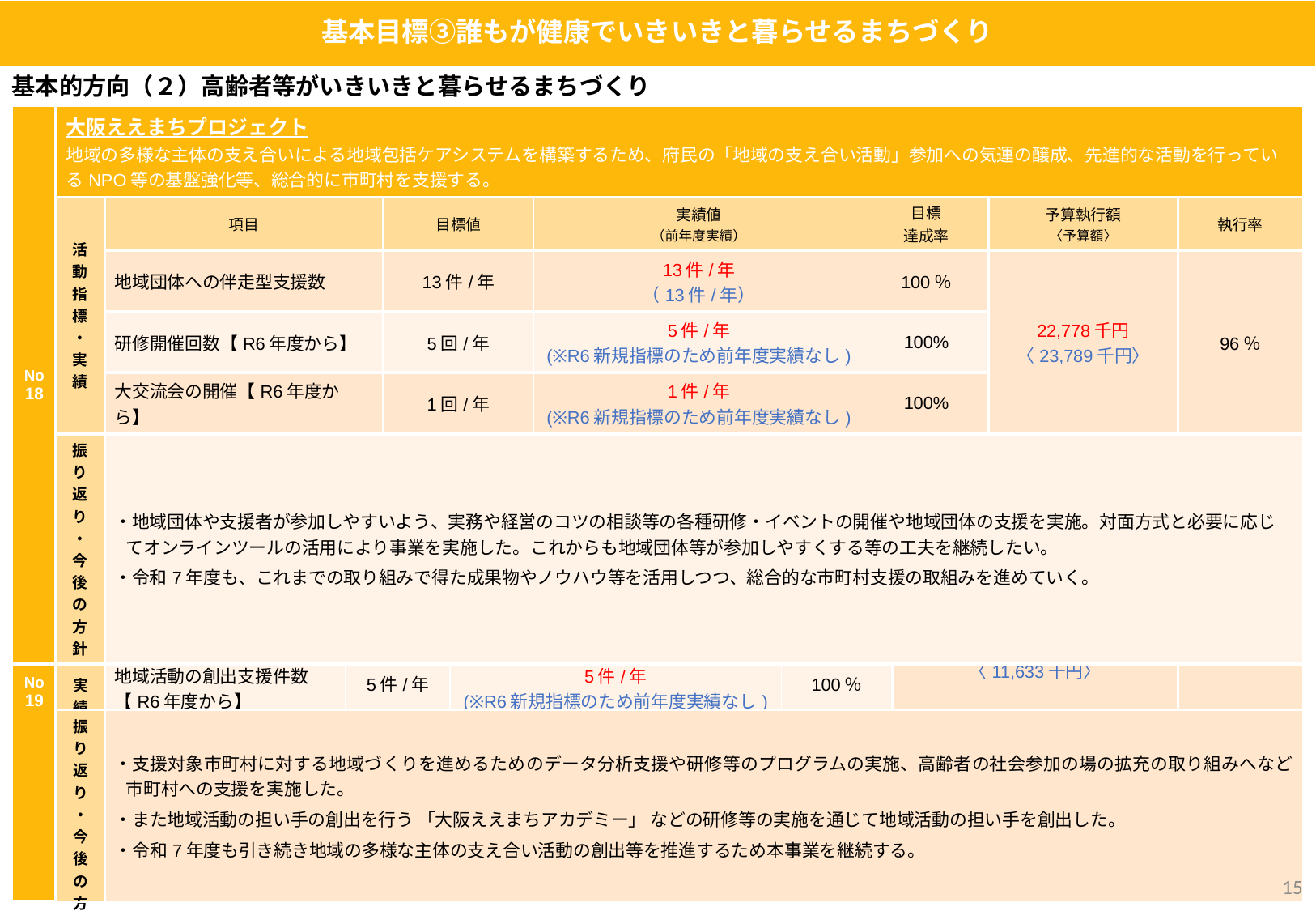

基本目標③誰もが健康でいきいきと暮らせるまちづくり
基本的方向（２）高齢者等がいきいきと暮らせるまちづくり
| No18 | 大阪ええまちプロジェクト 地域の多様な主体の支え合いによる地域包括ケアシステムを構築するため、府民の「地域の支え合い活動」参加への気運の醸成、先進的な活動を行っているNPO等の基盤強化等、総合的に市町村を支援する。 |  |  |  |  |  |  |
| --- | --- | --- | --- | --- | --- | --- | --- |
|  | 活動指標・ 実績 | 項目 | 目標値 | 実績値 （前年度実績） | 目標 達成率 | 予算執行額 〈予算額〉 | 執行率 |
|  |  | 地域団体への伴走型支援数 | 13件/年 | 13件/年 （13件/年） | 100％ | 22,778千円 〈23,789千円〉 | 96％ |
|  |  | 研修開催回数【R6年度から】 | 5回/年 | 5件/年 (※R6新規指標のため前年度実績なし) | 100% |  |  |
|  |  | 大交流会の開催【R6年度から】 | 1回/年 | 1件/年 (※R6新規指標のため前年度実績なし) | 100% |  |  |
|  | 振り返り・ 今後の方針 | ・地域団体や支援者が参加しやすいよう、実務や経営のコツの相談等の各種研修・イベントの開催や地域団体の支援を実施。対面方式と必要に応じてオンラインツールの活用により事業を実施した。これからも地域団体等が参加しやすくする等の工夫を継続したい。 ・令和7年度も、これまでの取り組みで得た成果物やノウハウ等を活用しつつ、総合的な市町村支援の取組みを進めていく。 |  |  |  |  |  |
| No 19 | 生活支援体制整備推進支援事業 No18の事業を拡充し、自治体のSDGｓの推進に資する取組として、新たな地域活動の担い手の創出や、市町村が住民主体型サービスの創出等を円滑に実施できるよう支援を実施する。 |  |  |  |  |  |  |
| --- | --- | --- | --- | --- | --- | --- | --- |
|  | 活動指標・実績 | 項目 | 目標値 | 実績値 （前年度実績） | 目標 達成率 | 予算執行額 〈予算額〉 | 執行率 |
|  |  | 支援した市町村数 | 4件/年 | 7件/年 （3件/年） | 175％ | 11,630千円 〈11,633千円〉 | 100％ |
|  |  | 地域活動の創出支援件数【R6年度から】 | 5件/年 | 5件/年 (※R6新規指標のため前年度実績なし) | 100％ |  |  |
|  | 振り返り・ 今後の方針 | ・支援対象市町村に対する地域づくりを進めるためのデータ分析支援や研修等のプログラムの実施、高齢者の社会参加の場の拡充の取り組みへなど市町村への支援を実施した。 ・また地域活動の担い手の創出を行う 「大阪ええまちアカデミー」 などの研修等の実施を通じて地域活動の担い手を創出した。 ・令和7年度も引き続き地域の多様な主体の支え合い活動の創出等を推進するため本事業を継続する。 |  |  |  |  |  |
15